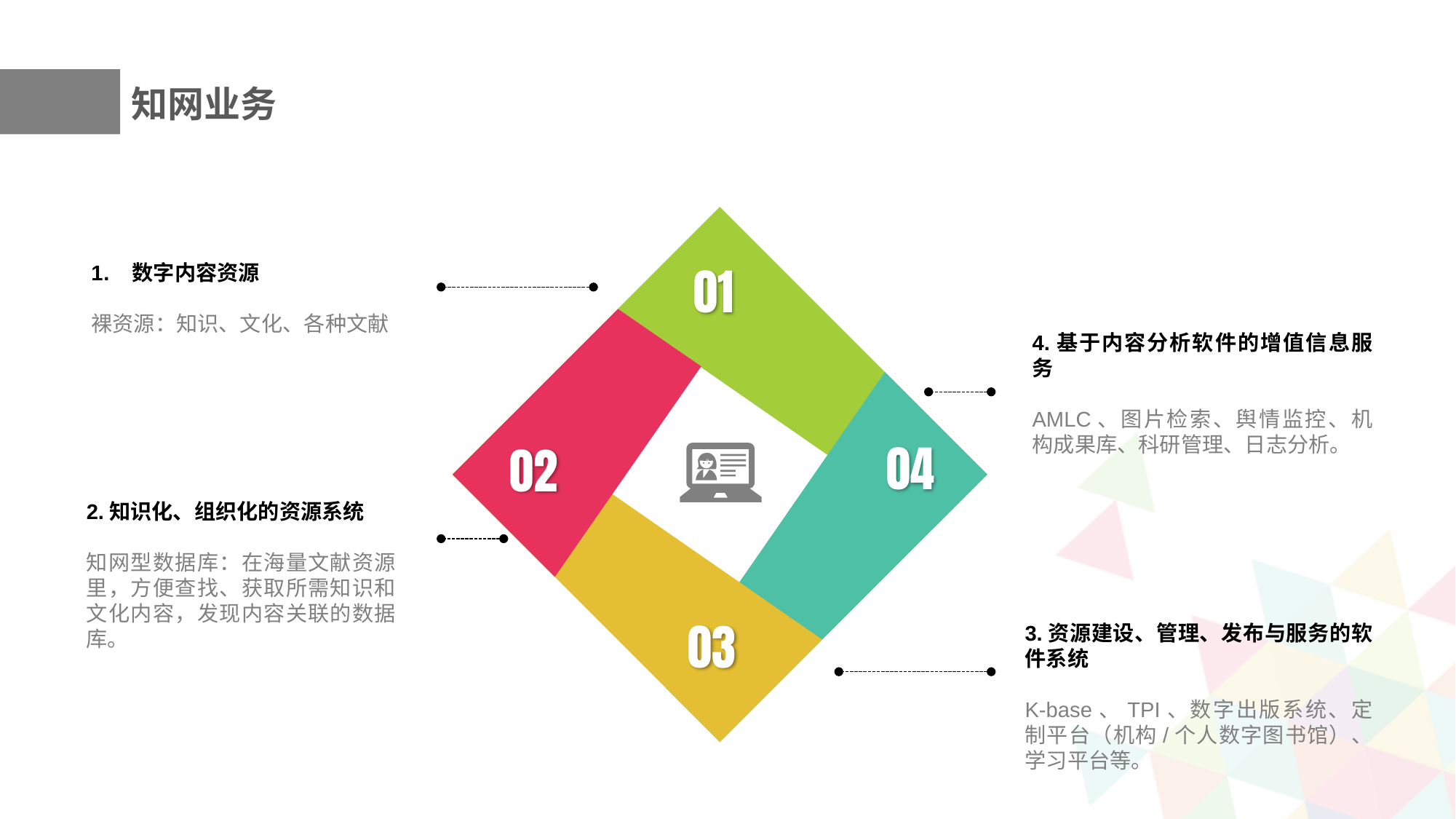

知网业务
数字内容资源

裸资源：知识、文化、各种文献

01

4.基于内容分析软件的增值信息服务

AMLC、图片检索、舆情监控、机构成果库、科研管理、日志分析。

04
02

2.知识化、组织化的资源系统

知网型数据库：在海量文献资源里，方便查找、获取所需知识和文化内容，发现内容关联的数据库。
03
3.资源建设、管理、发布与服务的软件系统

K-base、TPI、数字出版系统、定制平台（机构/个人数字图书馆）、学习平台等。